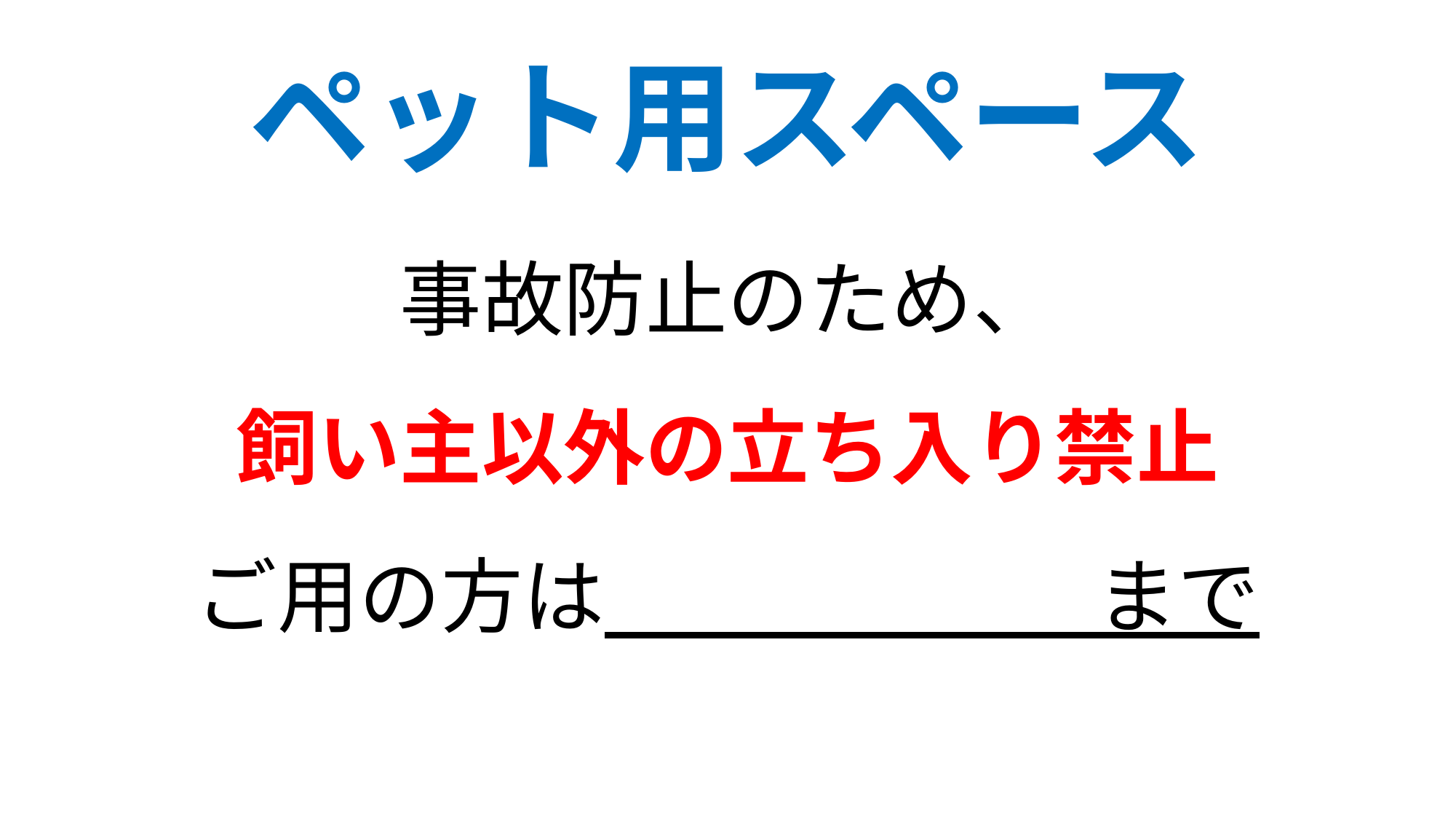

# ペット用スペース
事故防止のため、

飼い主以外の立ち入り禁止

ご用の方は　　　　　　まで